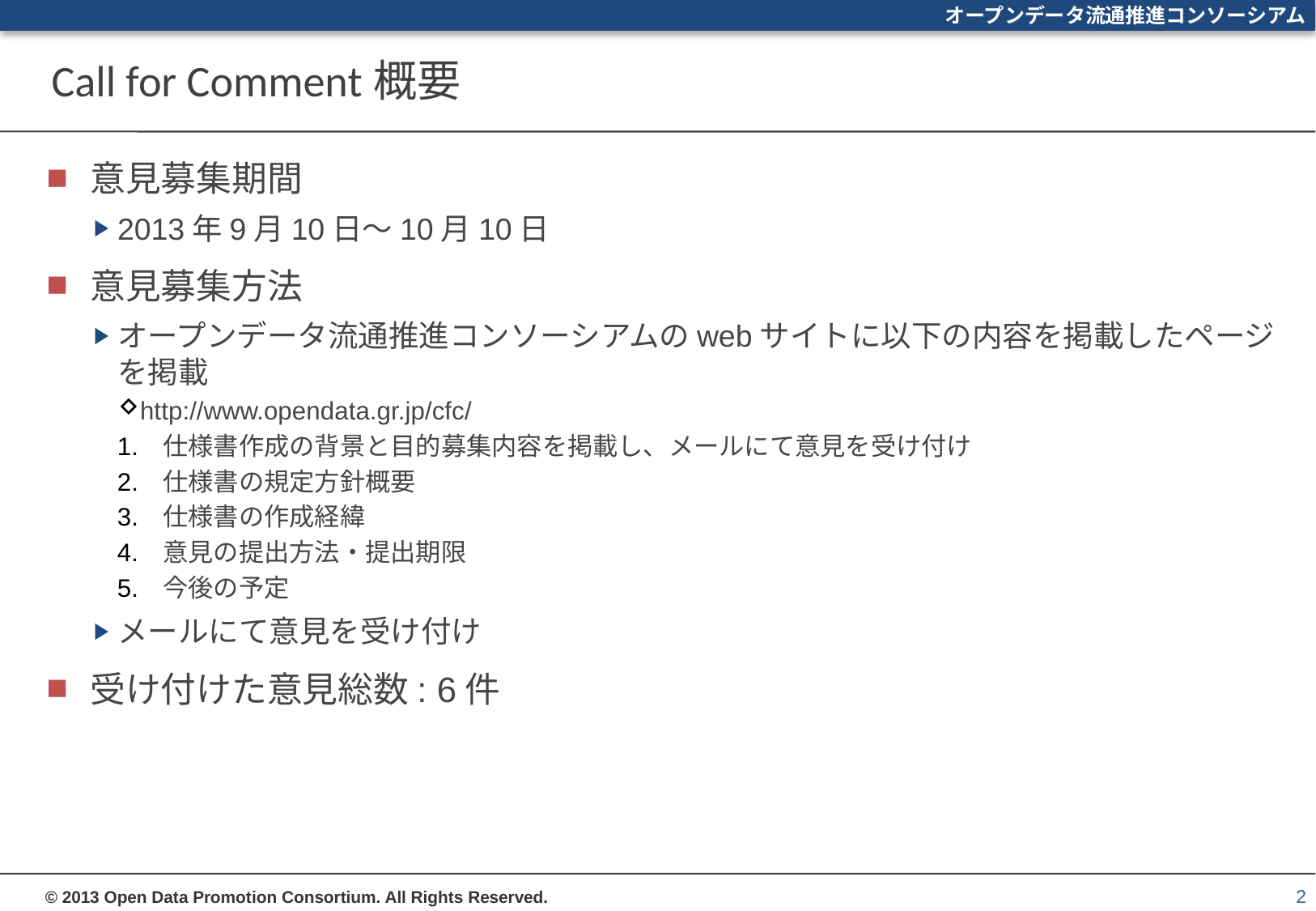

# Call for Comment概要
意見募集期間
2013年9月10日～10月10日
意見募集方法
オープンデータ流通推進コンソーシアムのwebサイトに以下の内容を掲載したページを掲載
http://www.opendata.gr.jp/cfc/
仕様書作成の背景と目的募集内容を掲載し、メールにて意見を受け付け
仕様書の規定方針概要
仕様書の作成経緯
意見の提出方法・提出期限
今後の予定
メールにて意見を受け付け
受け付けた意見総数: 6件
2